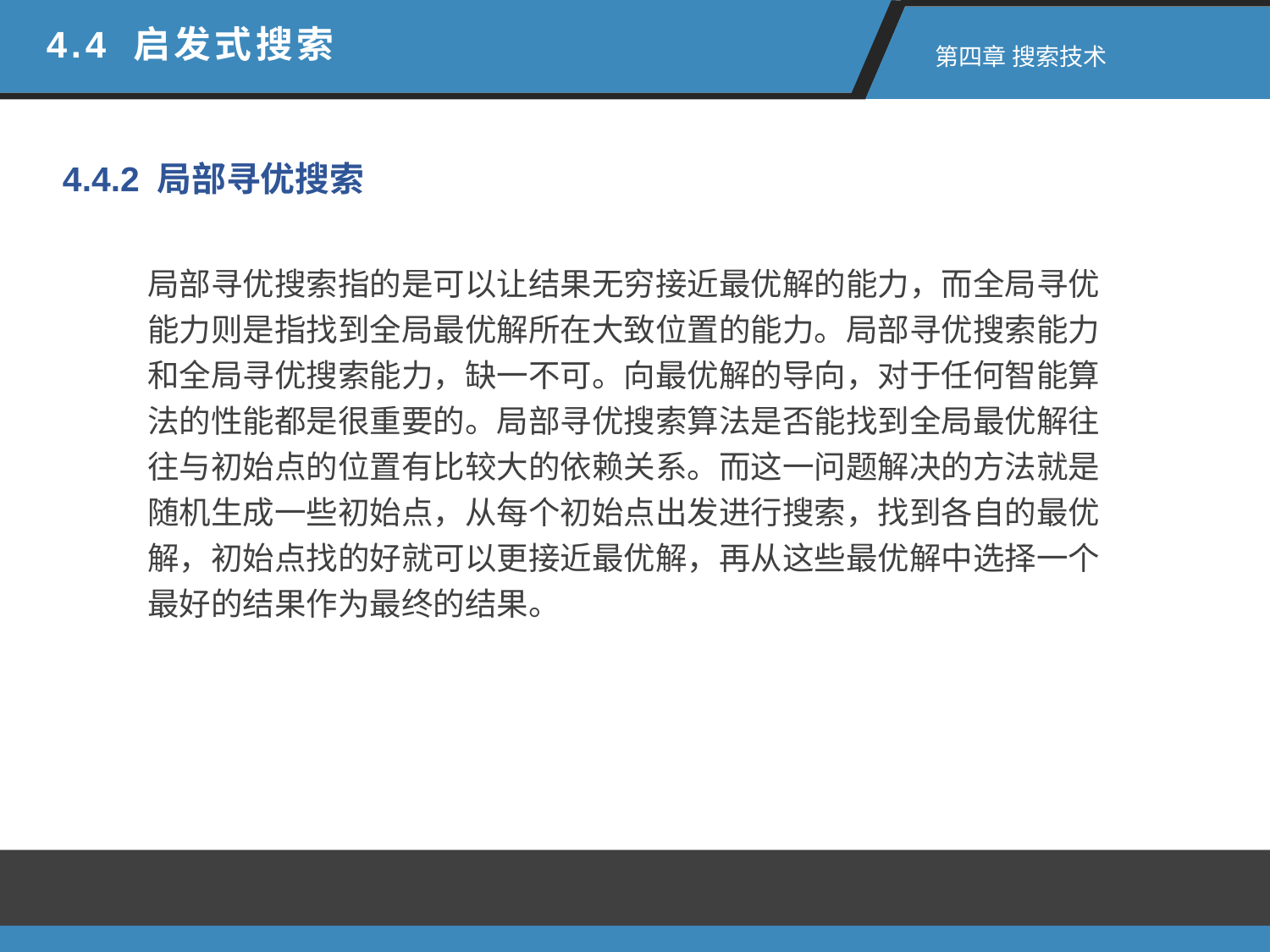

4.4 启发式搜索
  第四章 搜索技术
4.4.2 局部寻优搜索
局部寻优搜索指的是可以让结果无穷接近最优解的能力，而全局寻优能力则是指找到全局最优解所在大致位置的能力。局部寻优搜索能力和全局寻优搜索能力，缺一不可。向最优解的导向，对于任何智能算法的性能都是很重要的。局部寻优搜索算法是否能找到全局最优解往往与初始点的位置有比较大的依赖关系。而这一问题解决的方法就是随机生成一些初始点，从每个初始点出发进行搜索，找到各自的最优解，初始点找的好就可以更接近最优解，再从这些最优解中选择一个最好的结果作为最终的结果。